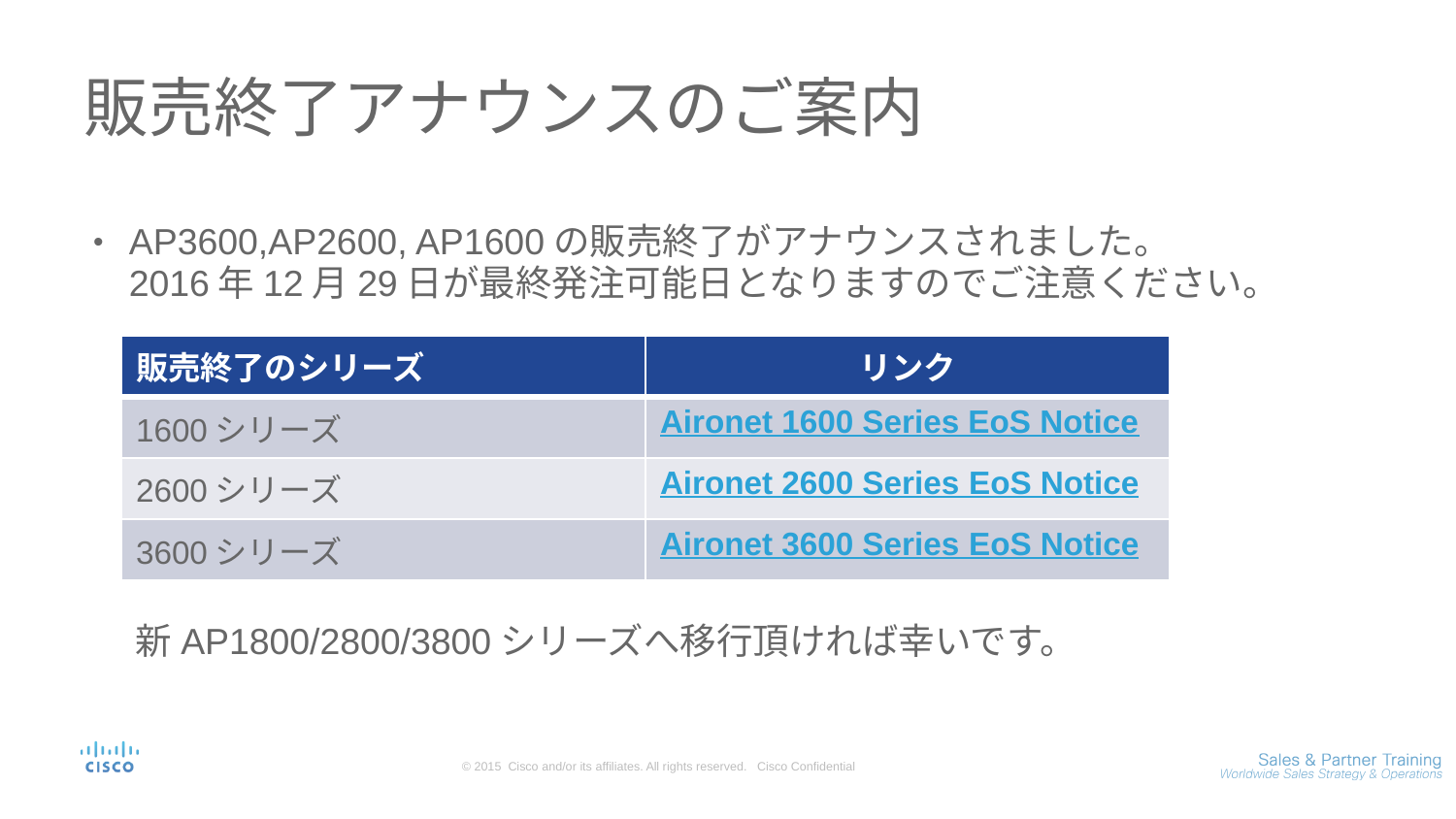

# 販売終了アナウンスのご案内
AP3600,AP2600, AP1600の販売終了がアナウンスされました。
2016年12月29日が最終発注可能日となりますのでご注意ください。

| 販売終了のシリーズ | リンク |
| --- | --- |
| 1600シリーズ | Aironet 1600 Series EoS Notice |
| 2600シリーズ | Aironet 2600 Series EoS Notice |
| 3600シリーズ | Aironet 3600 Series EoS Notice |
新AP1800/2800/3800シリーズへ移行頂ければ幸いです。